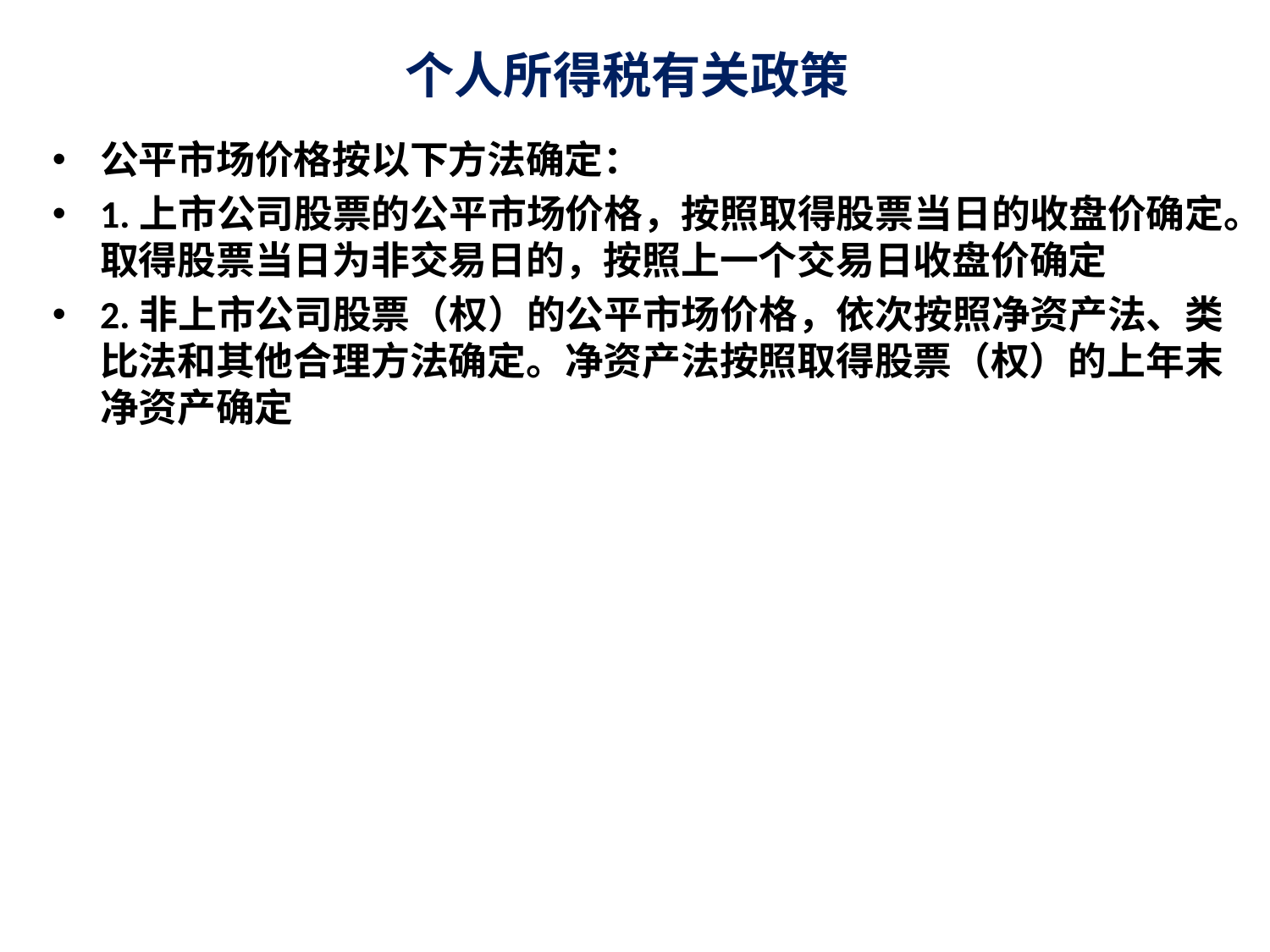

# 个人所得税有关政策
公平市场价格按以下方法确定：
1.上市公司股票的公平市场价格，按照取得股票当日的收盘价确定。取得股票当日为非交易日的，按照上一个交易日收盘价确定
2.非上市公司股票（权）的公平市场价格，依次按照净资产法、类比法和其他合理方法确定。净资产法按照取得股票（权）的上年末净资产确定